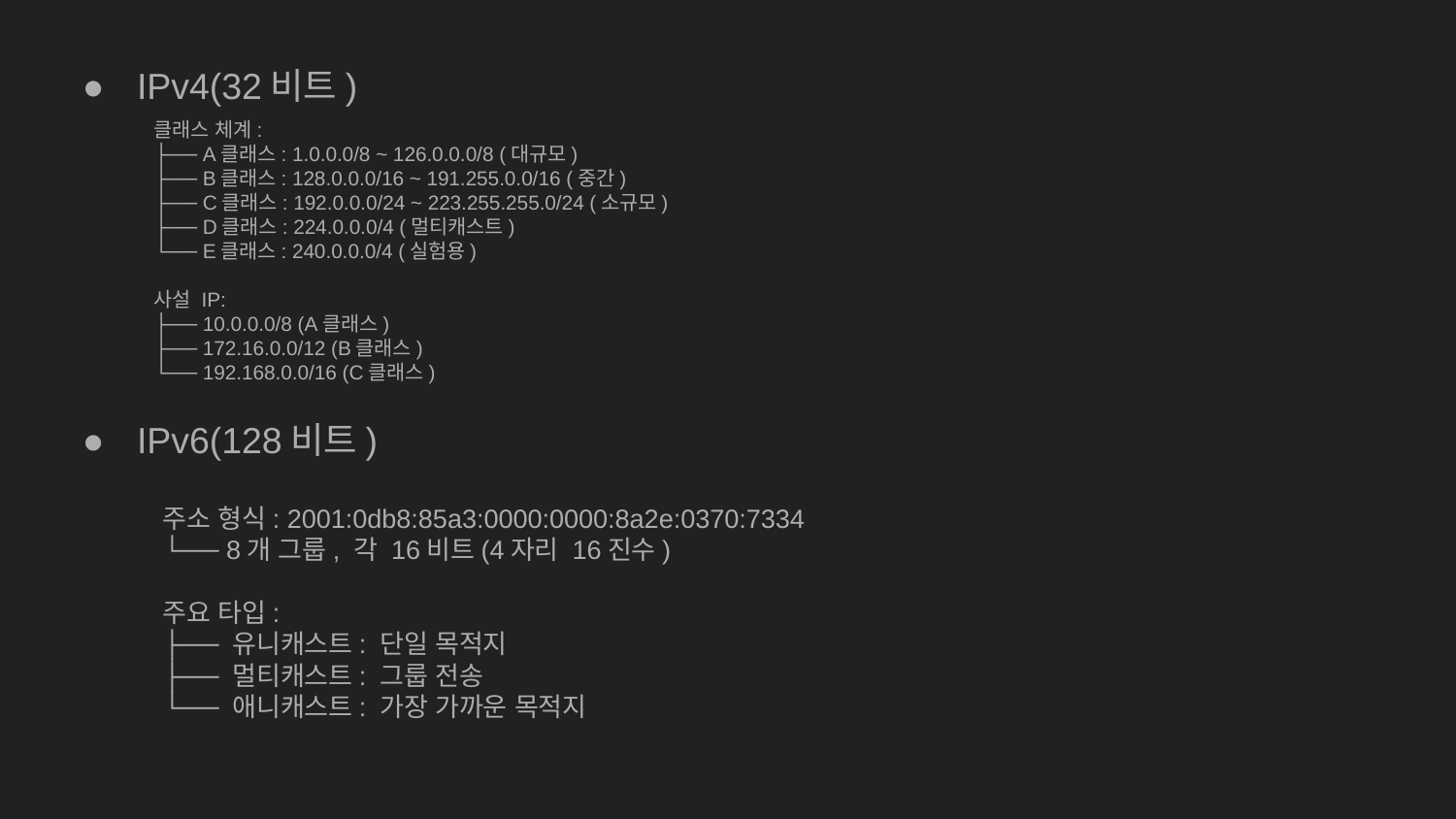

IPv4(32비트)

IPv6(128비트)
클래스 체계:
├── A클래스: 1.0.0.0/8 ~ 126.0.0.0/8 (대규모)
├── B클래스: 128.0.0.0/16 ~ 191.255.0.0/16 (중간)
├── C클래스: 192.0.0.0/24 ~ 223.255.255.0/24 (소규모)
├── D클래스: 224.0.0.0/4 (멀티캐스트)
└── E클래스: 240.0.0.0/4 (실험용)

사설 IP:
├── 10.0.0.0/8 (A클래스)
├── 172.16.0.0/12 (B클래스)
└── 192.168.0.0/16 (C클래스)

주소 형식: 2001:0db8:85a3:0000:0000:8a2e:0370:7334
└── 8개 그룹, 각 16비트(4자리 16진수)

주요 타입:
├── 유니캐스트: 단일 목적지
├── 멀티캐스트: 그룹 전송
└── 애니캐스트: 가장 가까운 목적지